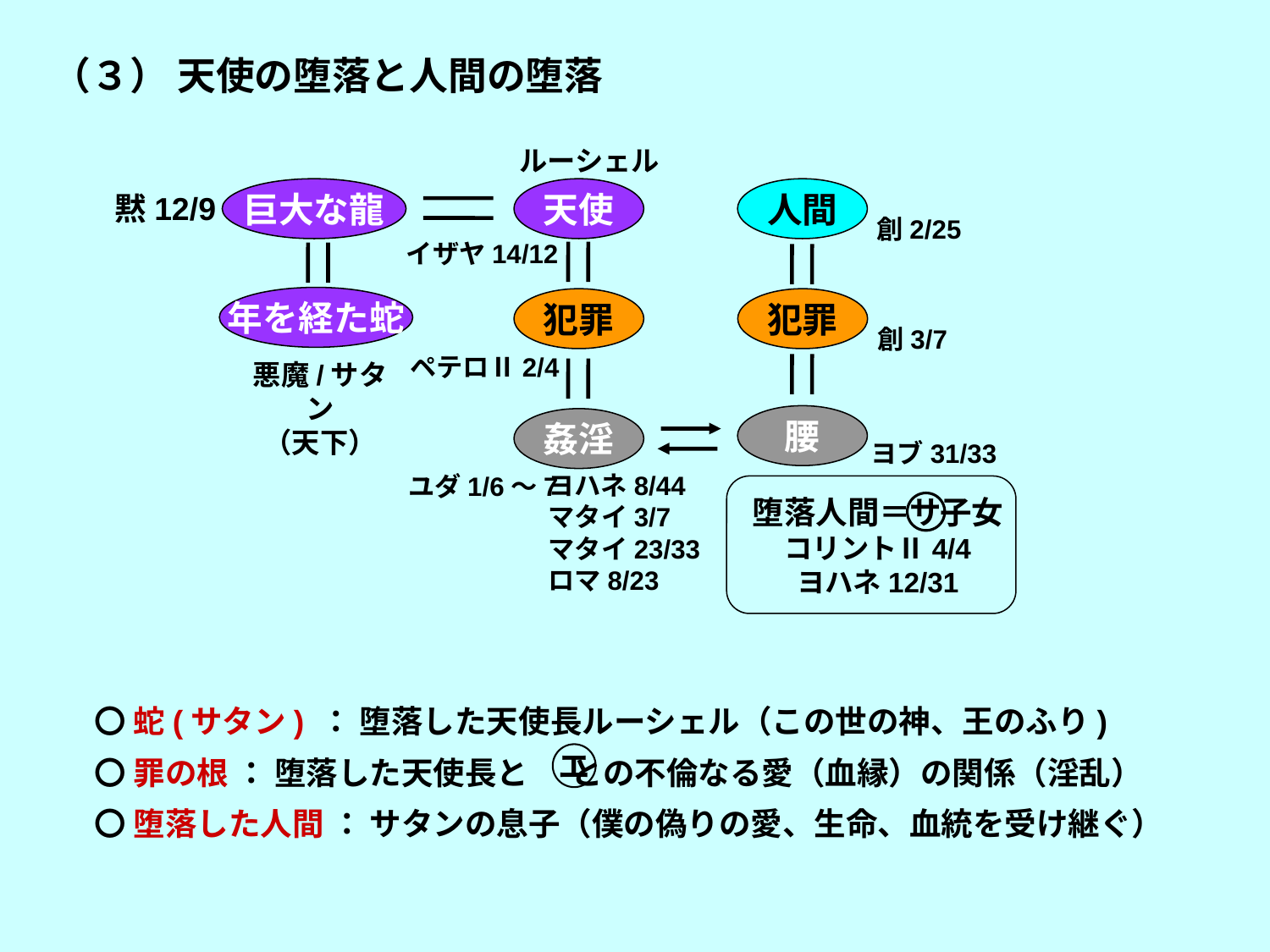

（３） 天使の堕落と人間の堕落
ルーシェル
巨大な龍
天使
人間
黙12/9

創2/25

イザヤ14/12

年を経た蛇
犯罪
犯罪
創3/7
ペテロⅡ2/4
悪魔/サタン
（天下）

腰
姦淫

ヨブ31/33

ヨハネ8/44
マタイ3/7
マタイ23/33
ロマ8/23
ユダ1/6～7

堕落人間＝    子女
コリントⅡ4/4
ヨハネ12/31
サ
〇 蛇(サタン) ： 堕落した天使長ルーシェル（この世の神、王のふり)
〇 罪の根 ： 堕落した天使長と     との不倫なる愛（血縁）の関係（淫乱）
〇 堕落した人間 ： サタンの息子（僕の偽りの愛、生命、血統を受け継ぐ）
エ